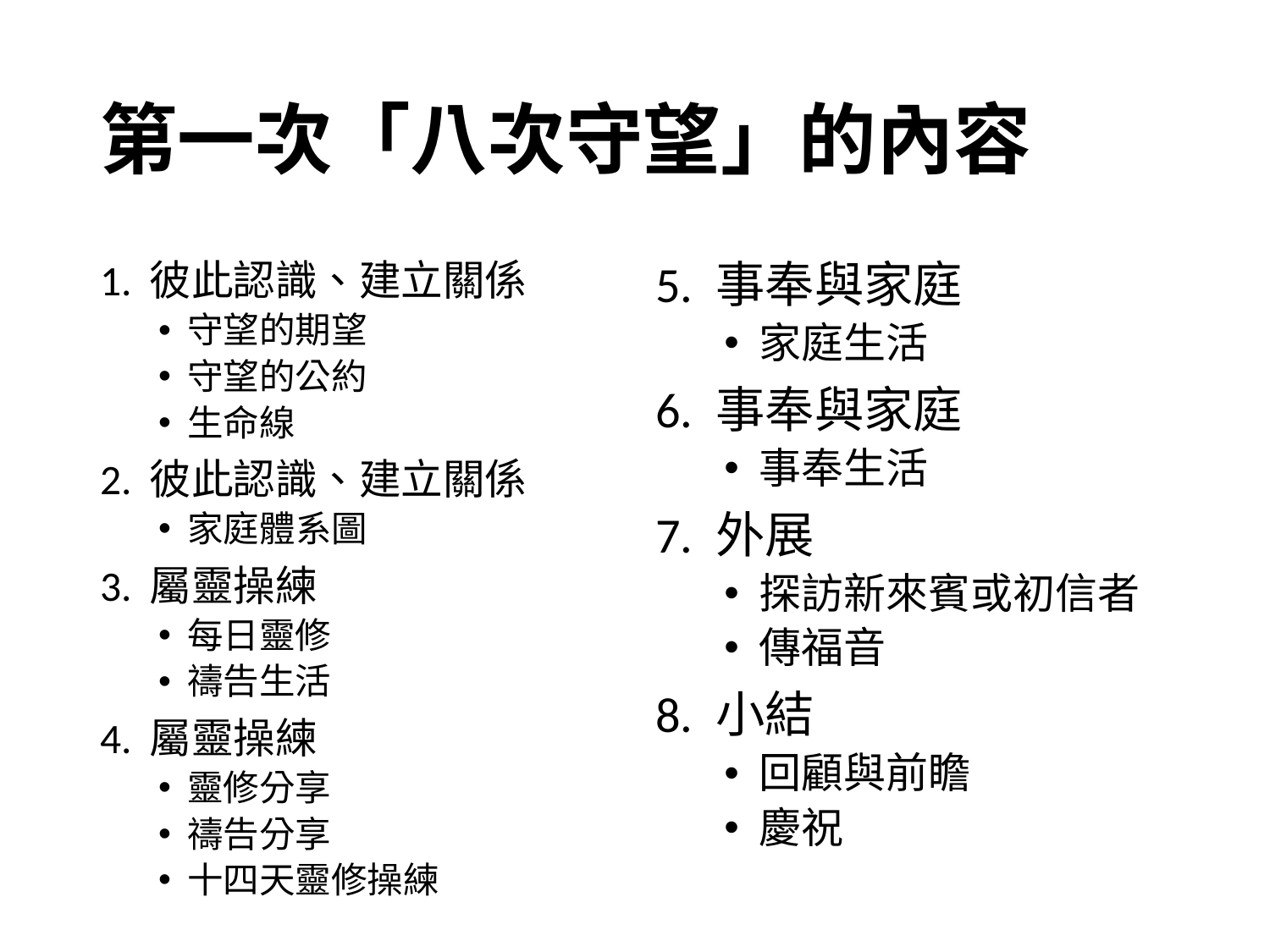

# 第一次「八次守望」的內容
1. 彼此認識、建立關係
守望的期望
守望的公約
生命線
2. 彼此認識、建立關係
家庭體系圖
3. 屬靈操練
每日靈修
禱告生活
4. 屬靈操練
靈修分享
禱告分享
十四天靈修操練
5. 事奉與家庭
家庭生活
6. 事奉與家庭
事奉生活
7. 外展
探訪新來賓或初信者
傳福音
8. 小結
回顧與前瞻
慶祝